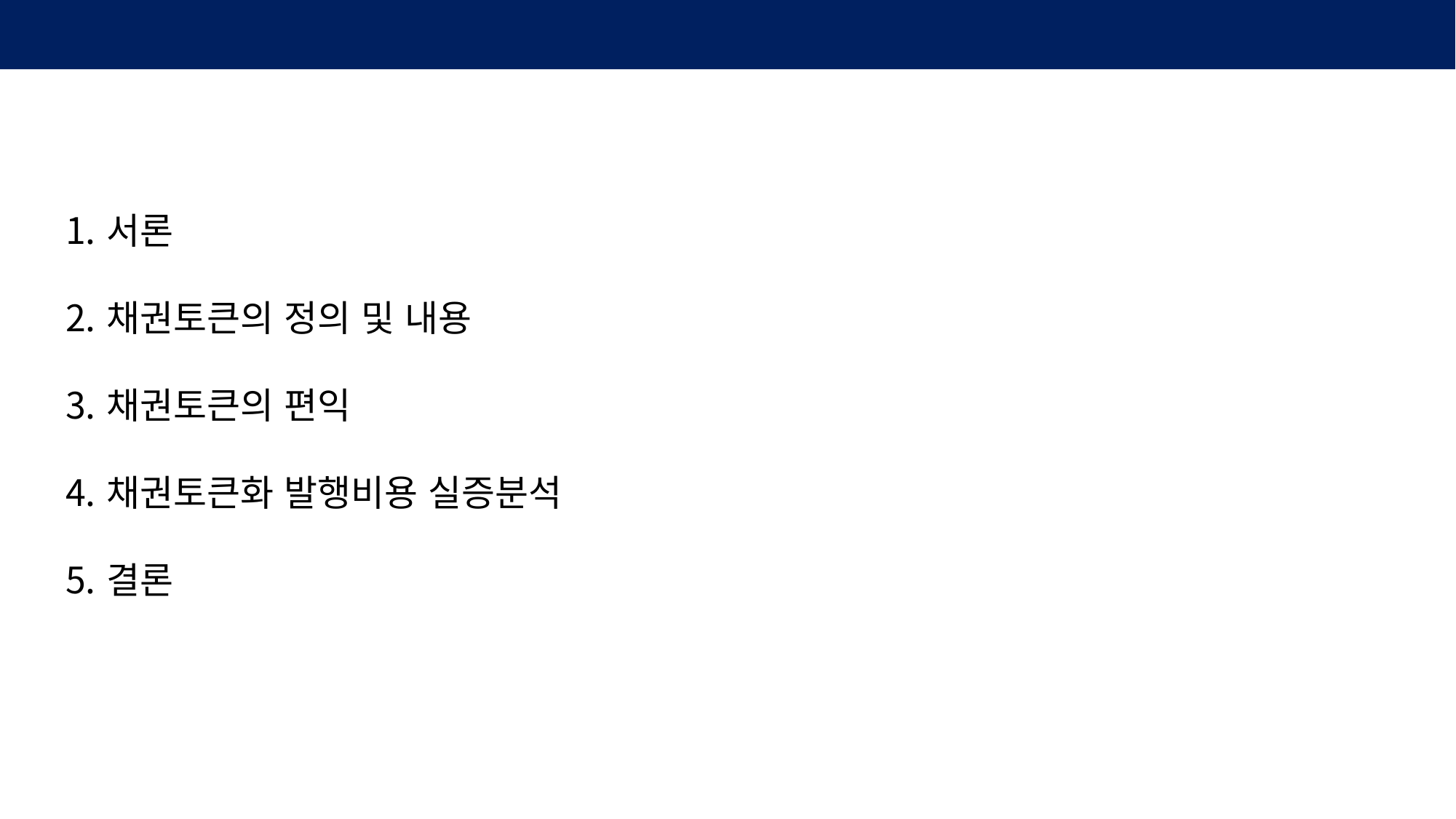

목차
서론
채권토큰의 정의 및 내용
채권토큰의 편익
채권토큰화 발행비용 실증분석
결론